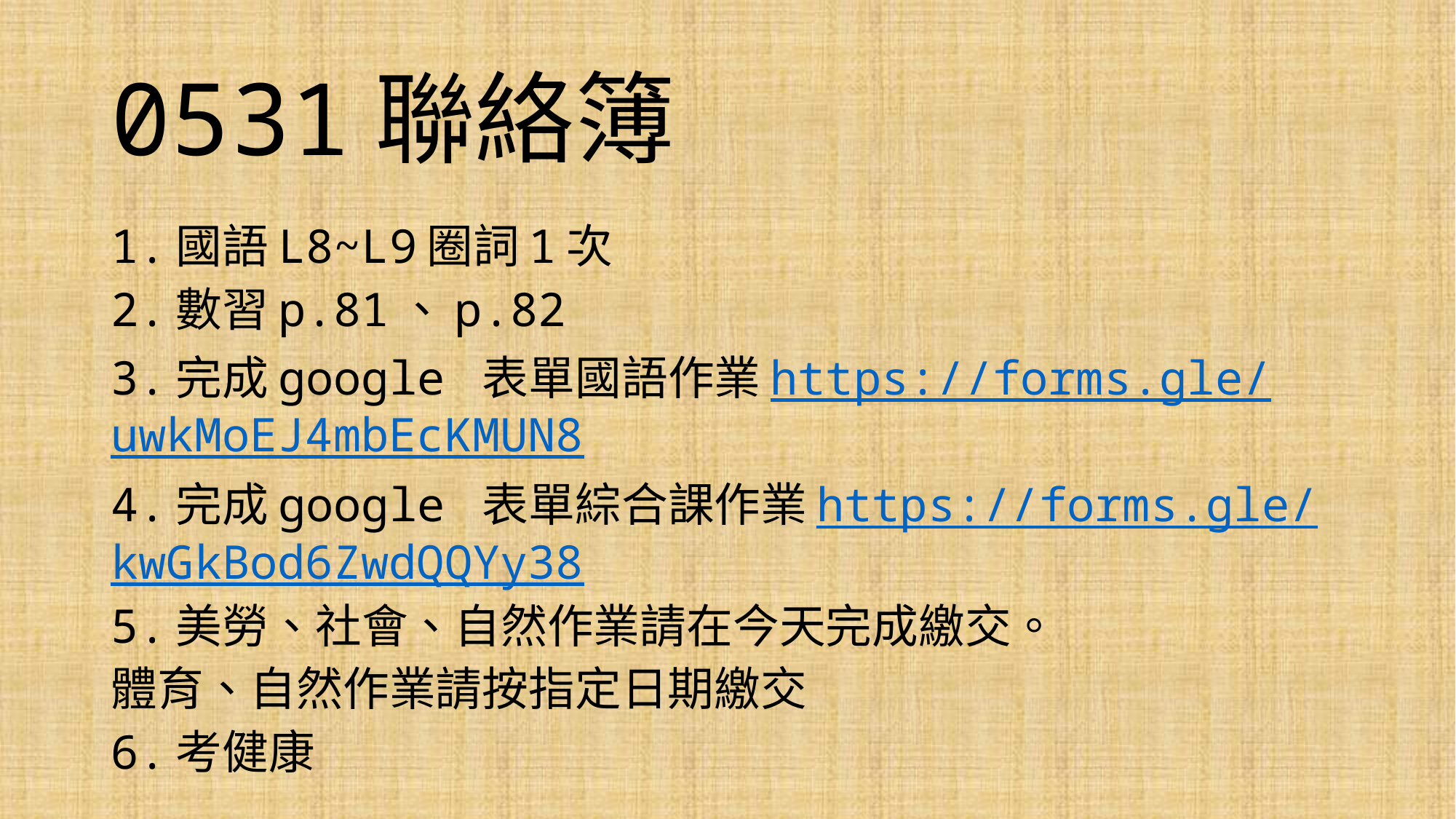

# 0531聯絡簿
1.國語L8~L9圈詞1次
2.數習p.81、p.82
3.完成google 表單國語作業https://forms.gle/uwkMoEJ4mbEcKMUN8
4.完成google 表單綜合課作業https://forms.gle/kwGkBod6ZwdQQYy38
5.美勞、社會、自然作業請在今天完成繳交。
體育、自然作業請按指定日期繳交
6.考健康